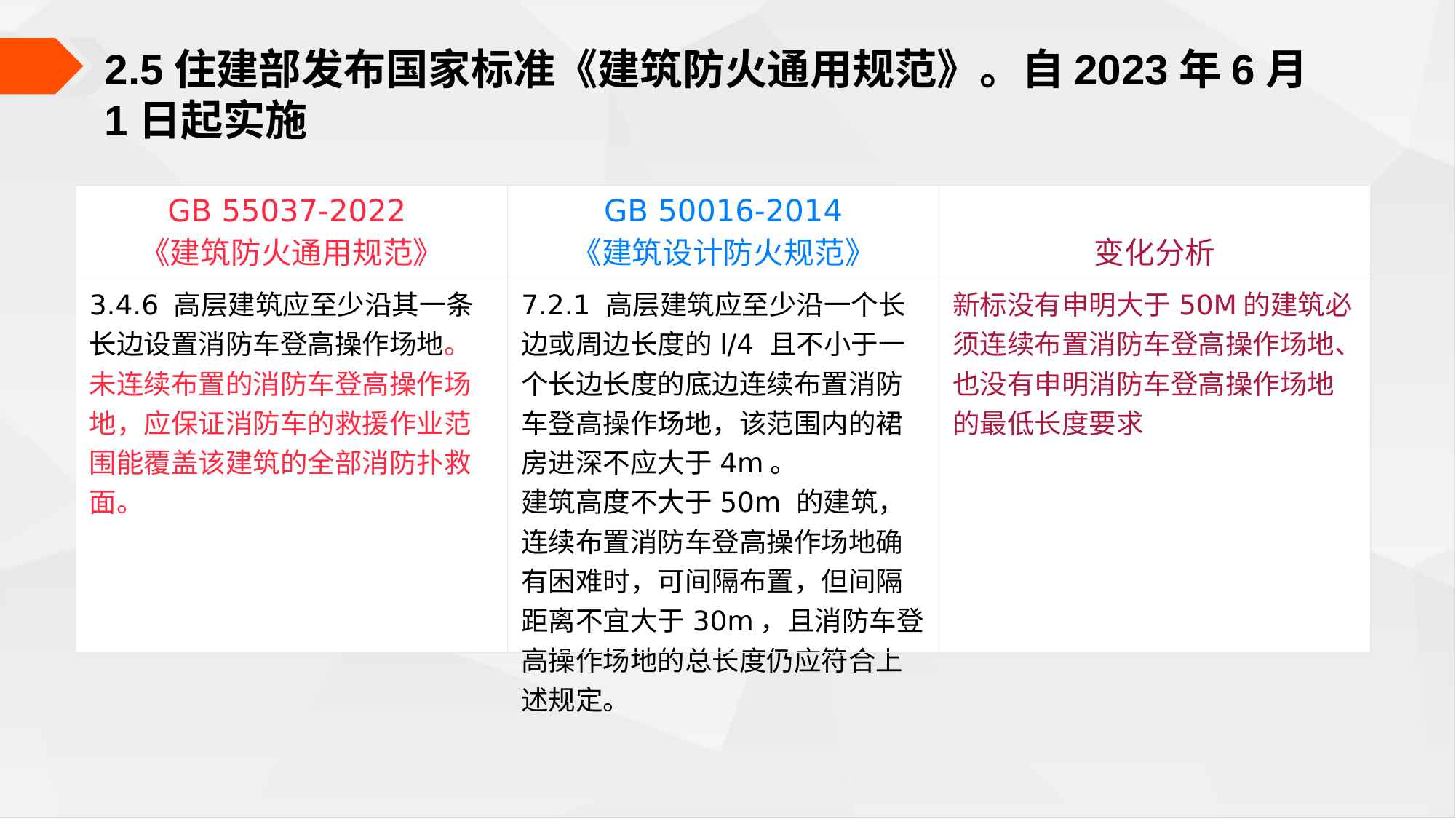

2.5住建部发布国家标准《建筑防火通用规范》。自2023年6月1日起实施

| GB 55037-2022  《建筑防火通用规范》 | GB 50016-2014 《建筑设计防火规范》 | 变化分析 |
| --- | --- | --- |
| 3.4.6 高层建筑应至少沿其一条长边设置消防车登高操作场地。未连续布置的消防车登高操作场地，应保证消防车的救援作业范围能覆盖该建筑的全部消防扑救面。 | 7.2.1 高层建筑应至少沿一个长边或周边长度的l/4 且不小于一个长边长度的底边连续布置消防车登高操作场地，该范围内的裙房进深不应大于4m。 建筑高度不大于50m 的建筑，连续布置消防车登高操作场地确有困难时，可间隔布置，但间隔距离不宜大于30m，且消防车登高操作场地的总长度仍应符合上述规定。 | 新标没有申明大于50M的建筑必须连续布置消防车登高操作场地、也没有申明消防车登高操作场地的最低长度要求 |